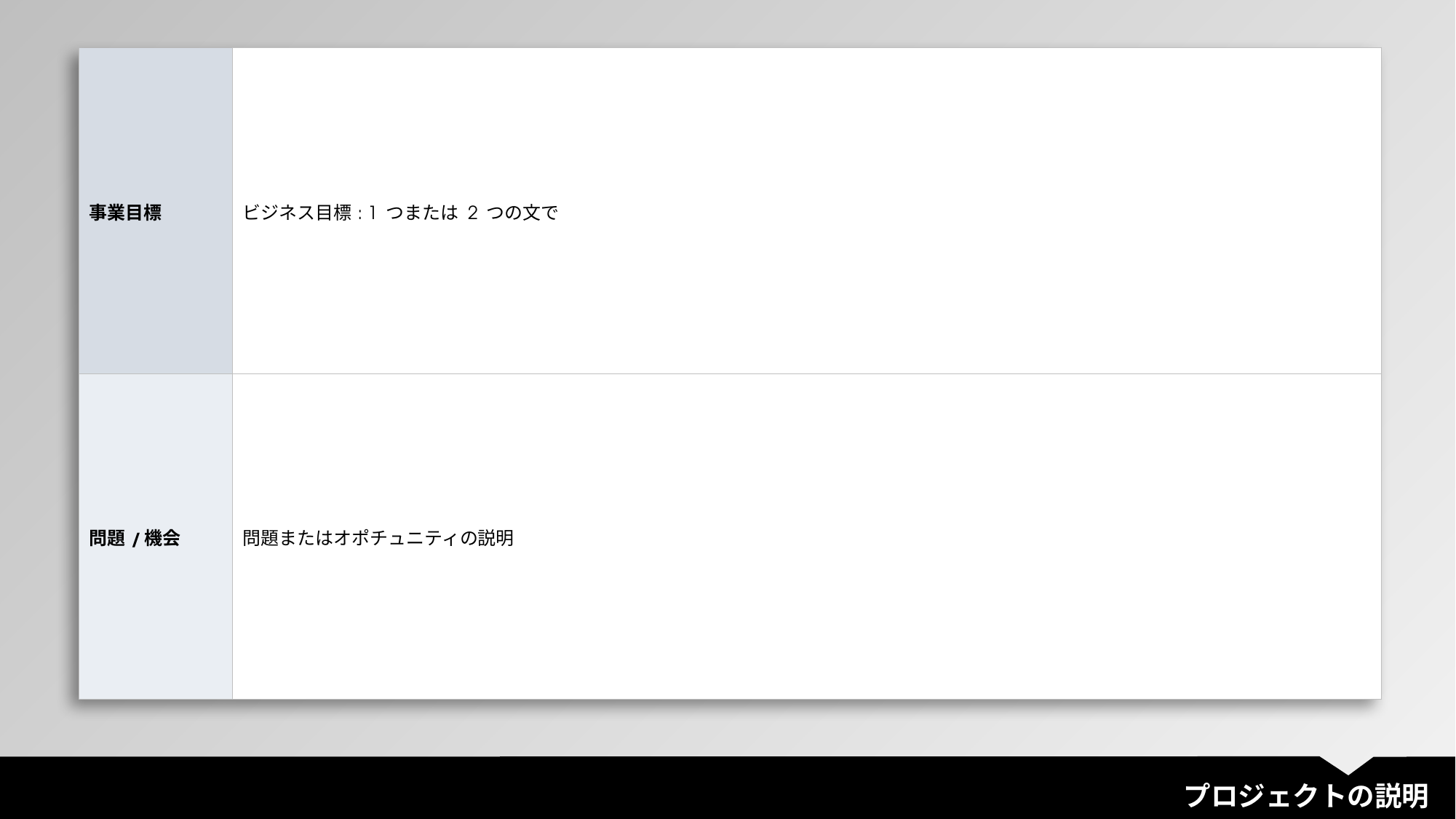

| 事業目標 | ビジネス目標: 1 つまたは 2 つの文で |
| --- | --- |
| 問題/機会 | 問題またはオポチュニティの説明 |

プロジェクトの説明